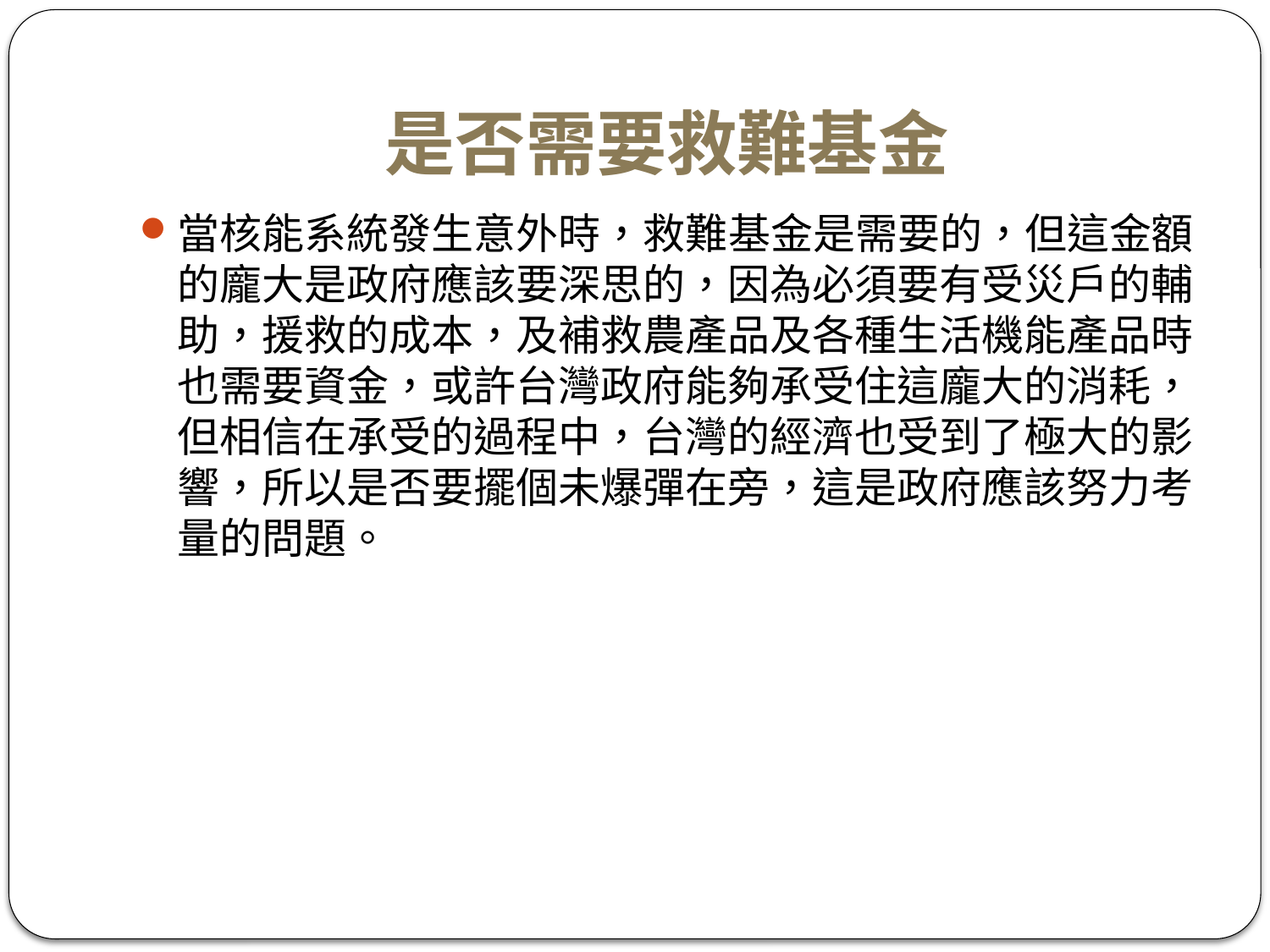

# 是否需要救難基金
當核能系統發生意外時，救難基金是需要的，但這金額的龐大是政府應該要深思的，因為必須要有受災戶的輔助，援救的成本，及補救農產品及各種生活機能產品時也需要資金，或許台灣政府能夠承受住這龐大的消耗，但相信在承受的過程中，台灣的經濟也受到了極大的影響，所以是否要擺個未爆彈在旁，這是政府應該努力考量的問題。